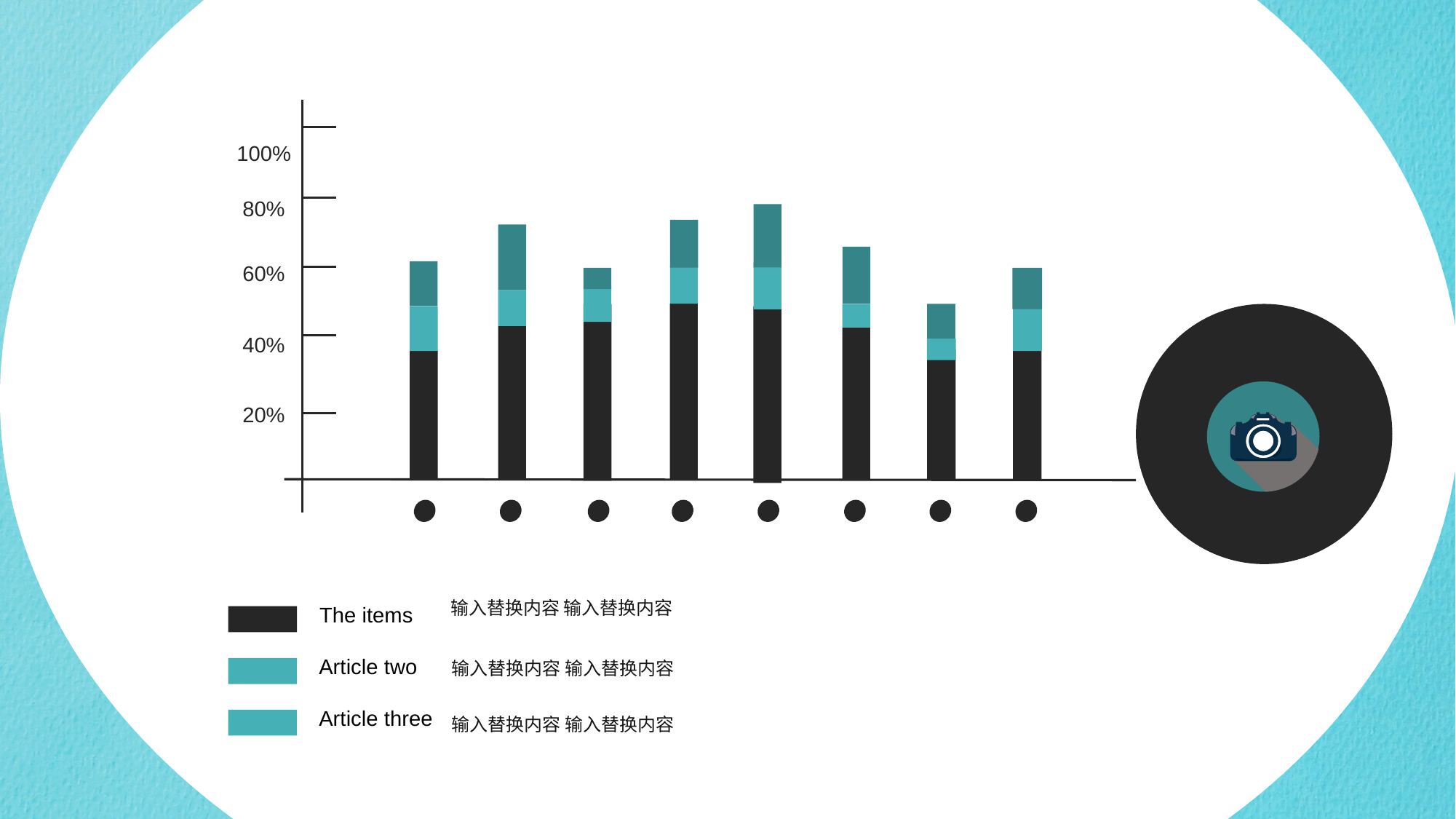

100%
80%
60%
40%
20%

输入替换内容 输入替换内容
The items

Article two

输入替换内容 输入替换内容
Article three

输入替换内容 输入替换内容